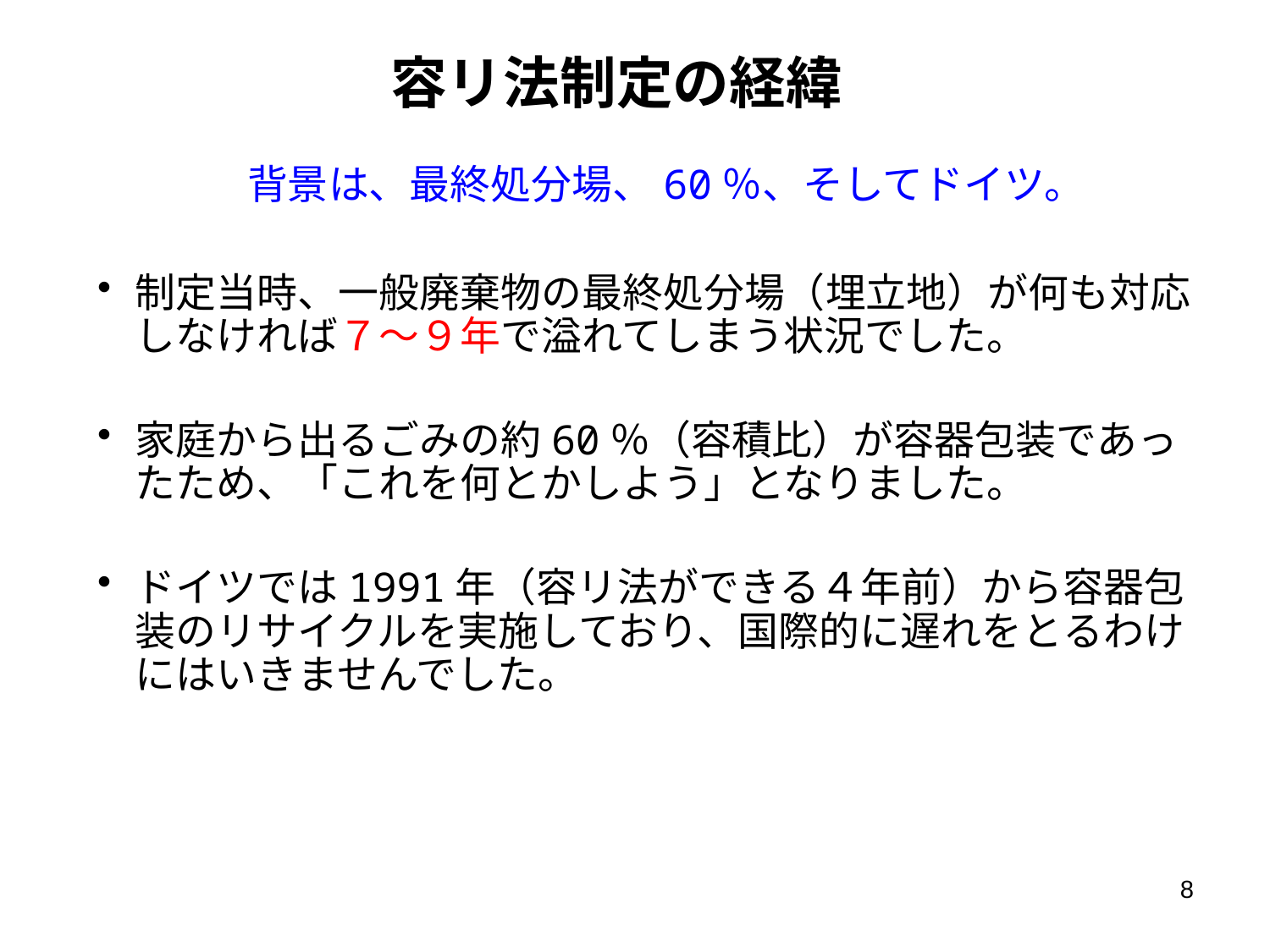

# 容リ法制定の経緯
背景は、最終処分場、60％、そしてドイツ。
制定当時、一般廃棄物の最終処分場（埋立地）が何も対応しなければ７～９年で溢れてしまう状況でした。

家庭から出るごみの約60％（容積比）が容器包装であったため、「これを何とかしよう」となりました。

ドイツでは1991年（容リ法ができる４年前）から容器包装のリサイクルを実施しており、国際的に遅れをとるわけにはいきませんでした。
8